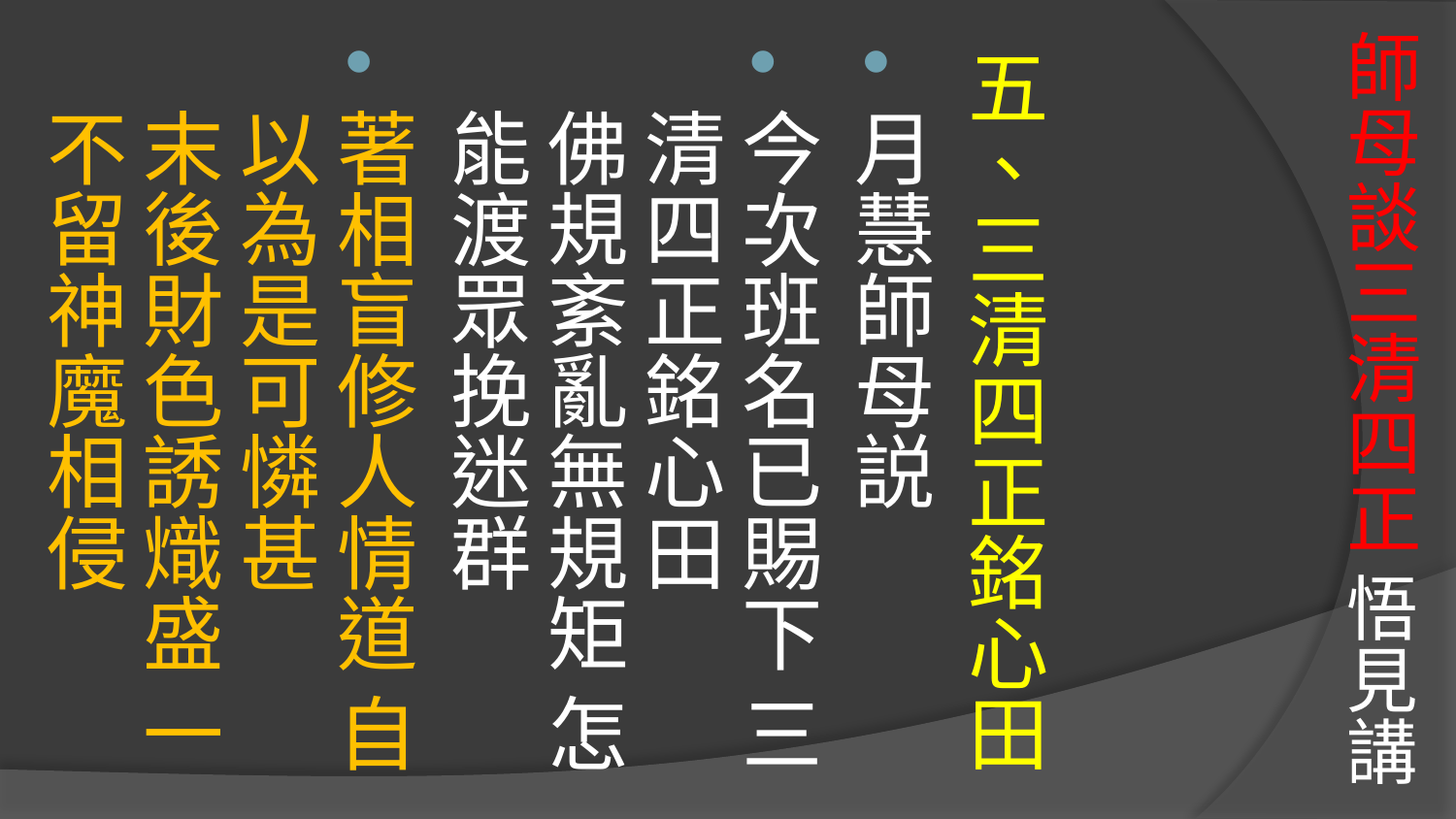

# 師母談三清四正 悟見講
五、三清四正銘心田
月慧師母説
今次班名已賜下 三清四正銘心田
佛規紊亂無規矩 怎能渡眾挽迷群
著相盲修人情道 自以為是可憐甚
末後財色誘熾盛 一不留神魔相侵